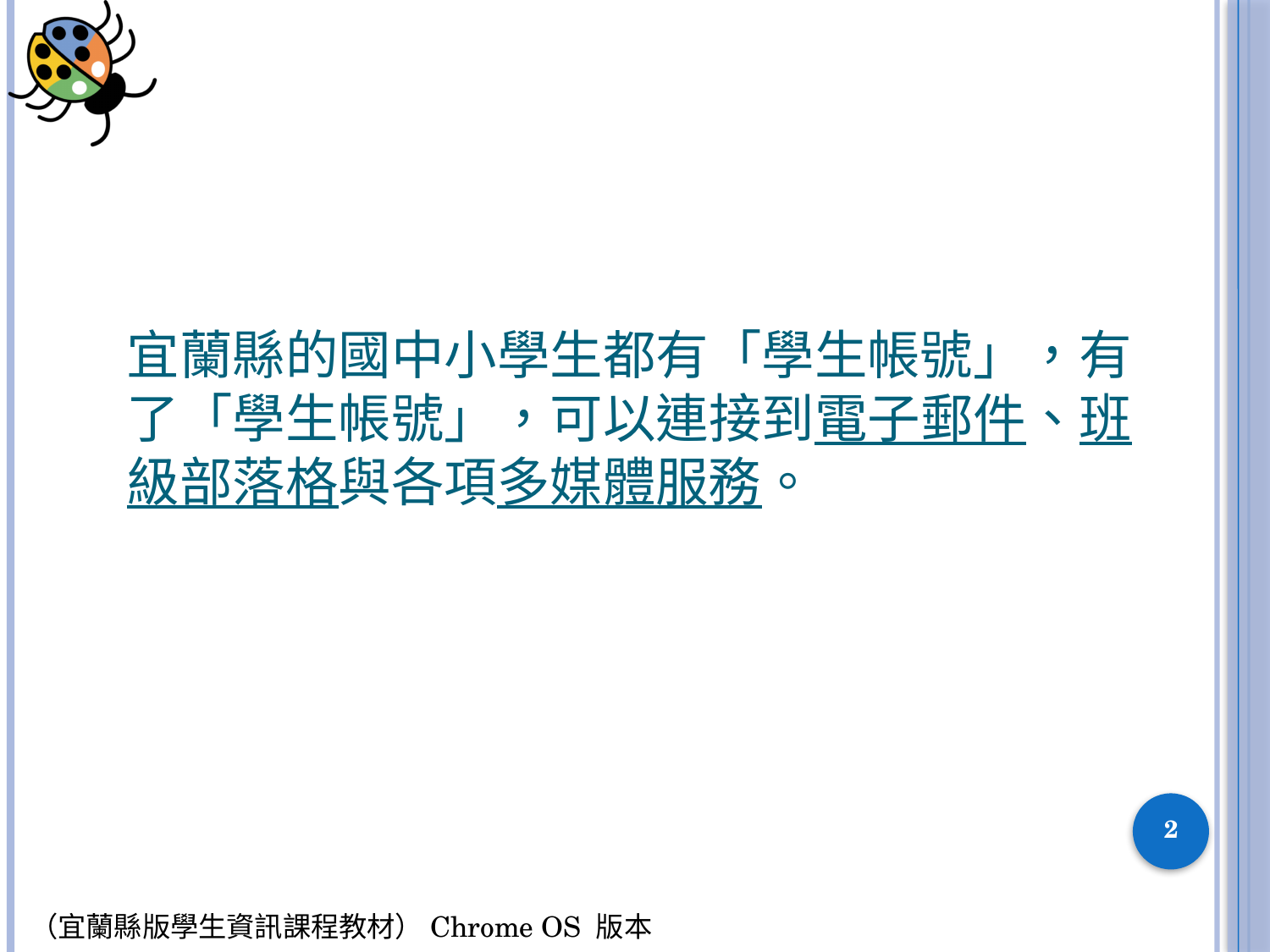

# 宜蘭縣的國中小學生都有「學生帳號」，有了「學生帳號」，可以連接到電子郵件、班級部落格與各項多媒體服務。
2